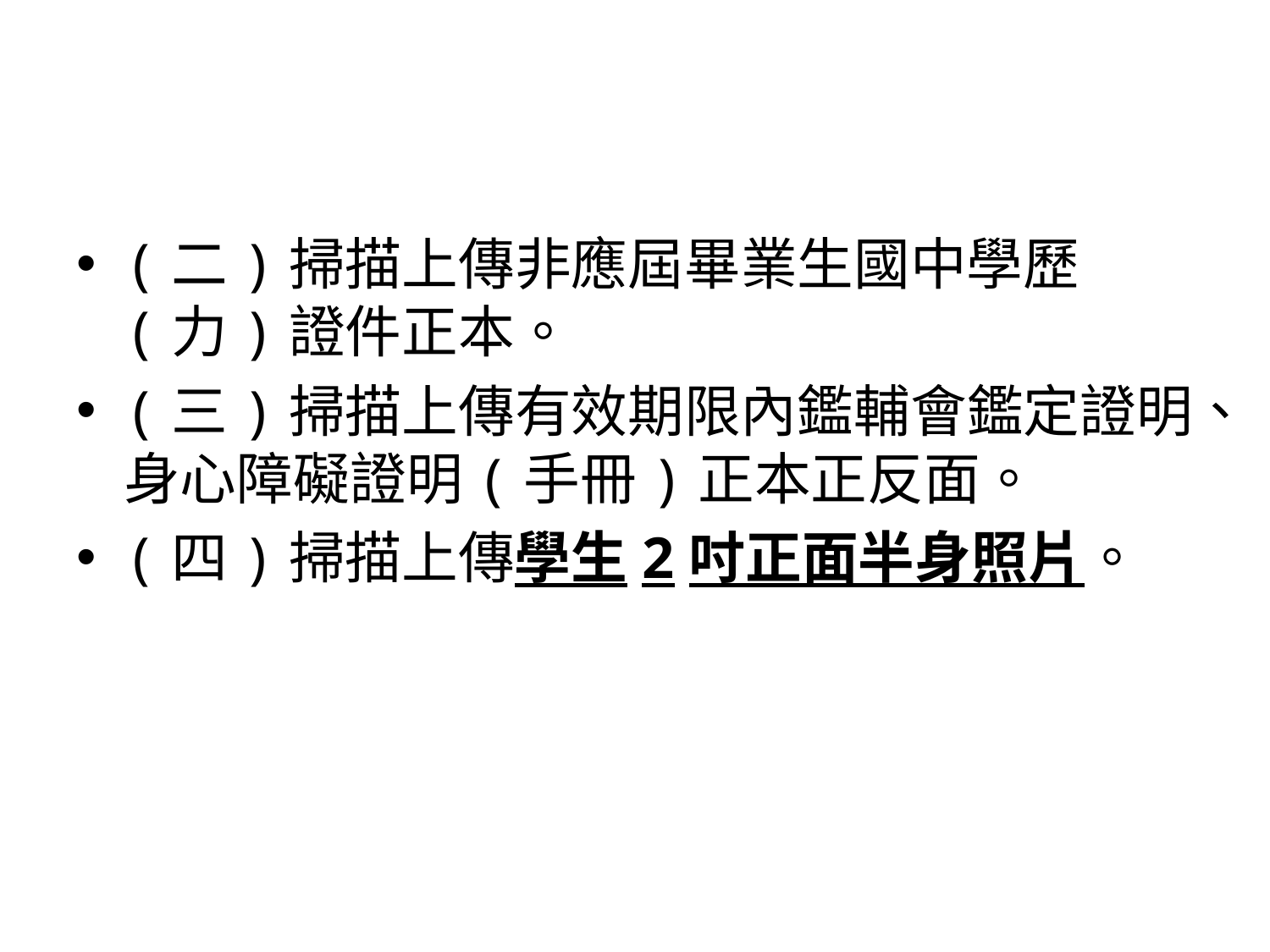

#
(二)掃描上傳非應屆畢業生國中學歷(力)證件正本。
(三)掃描上傳有效期限內鑑輔會鑑定證明、身心障礙證明(手冊)正本正反面。
(四)掃描上傳學生2吋正面半身照片。